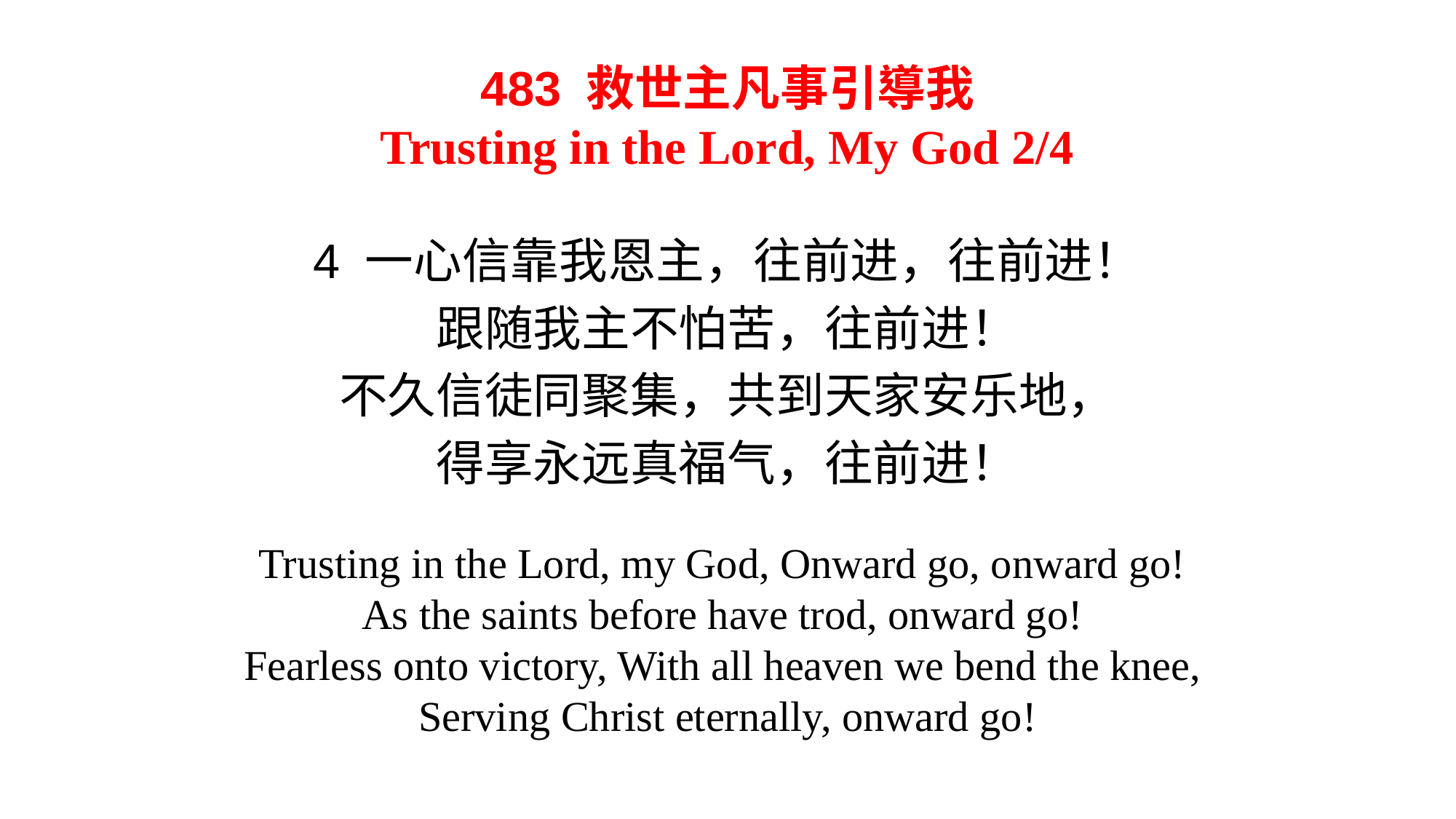

# 483 救世主凡事引導我 Trusting in the Lord, My God 2/4
4 一心信靠我恩主，往前进，往前进！
跟随我主不怕苦，往前进！
不久信徒同聚集，共到天家安乐地，
得享永远真福气，往前进！

Trusting in the Lord, my God, Onward go, onward go!
As the saints before have trod, onward go!
Fearless onto victory, With all heaven we bend the knee,
Serving Christ eternally, onward go!